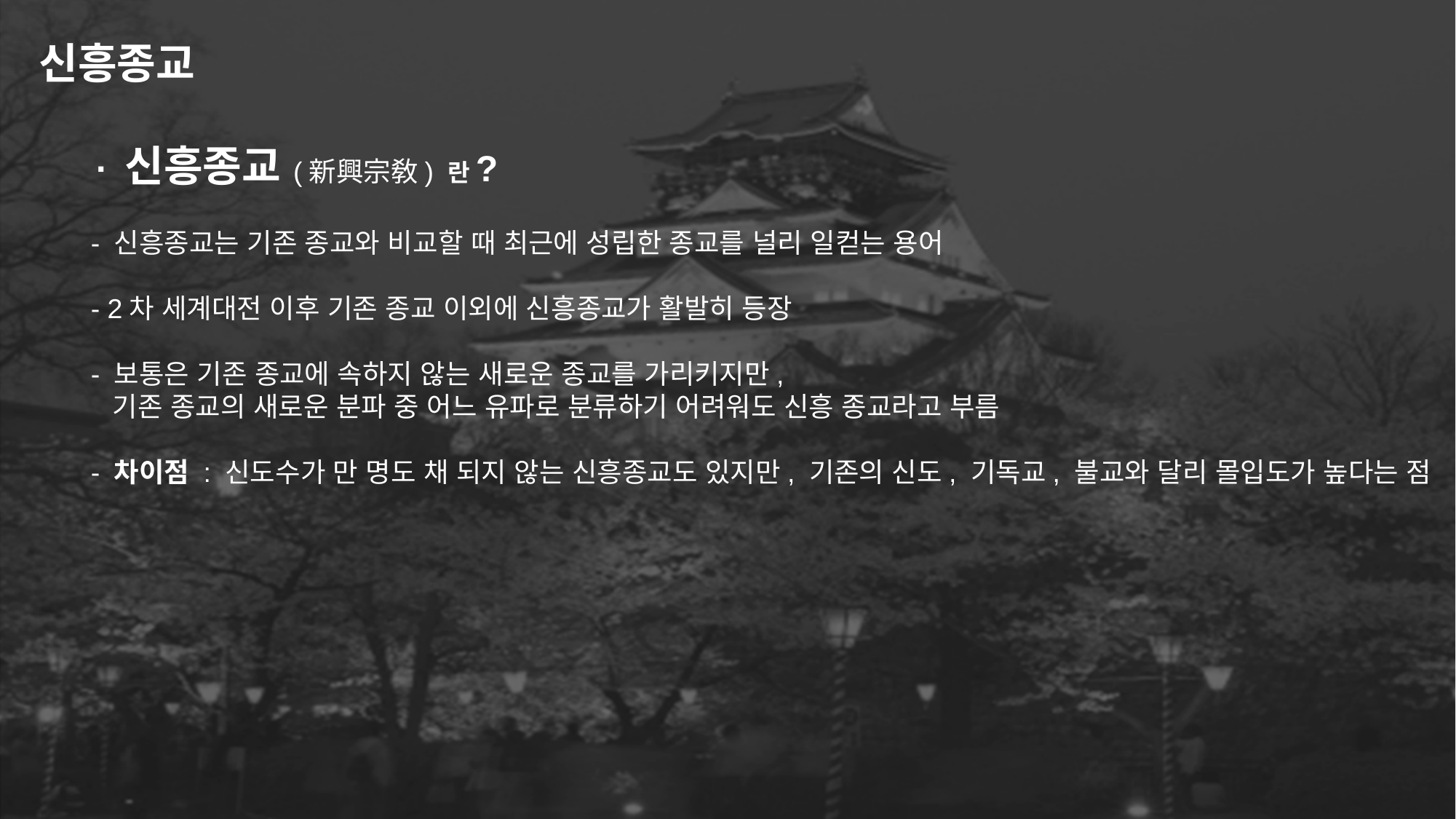

신흥종교
∙ 신흥종교 (新興宗敎) 란?
- 신흥종교는 기존 종교와 비교할 때 최근에 성립한 종교를 널리 일컫는 용어

- 2차 세계대전 이후 기존 종교 이외에 신흥종교가 활발히 등장

- 보통은 기존 종교에 속하지 않는 새로운 종교를 가리키지만,
  기존 종교의 새로운 분파 중 어느 유파로 분류하기 어려워도 신흥 종교라고 부름

- 차이점 : 신도수가 만 명도 채 되지 않는 신흥종교도 있지만, 기존의 신도, 기독교, 불교와 달리 몰입도가 높다는 점